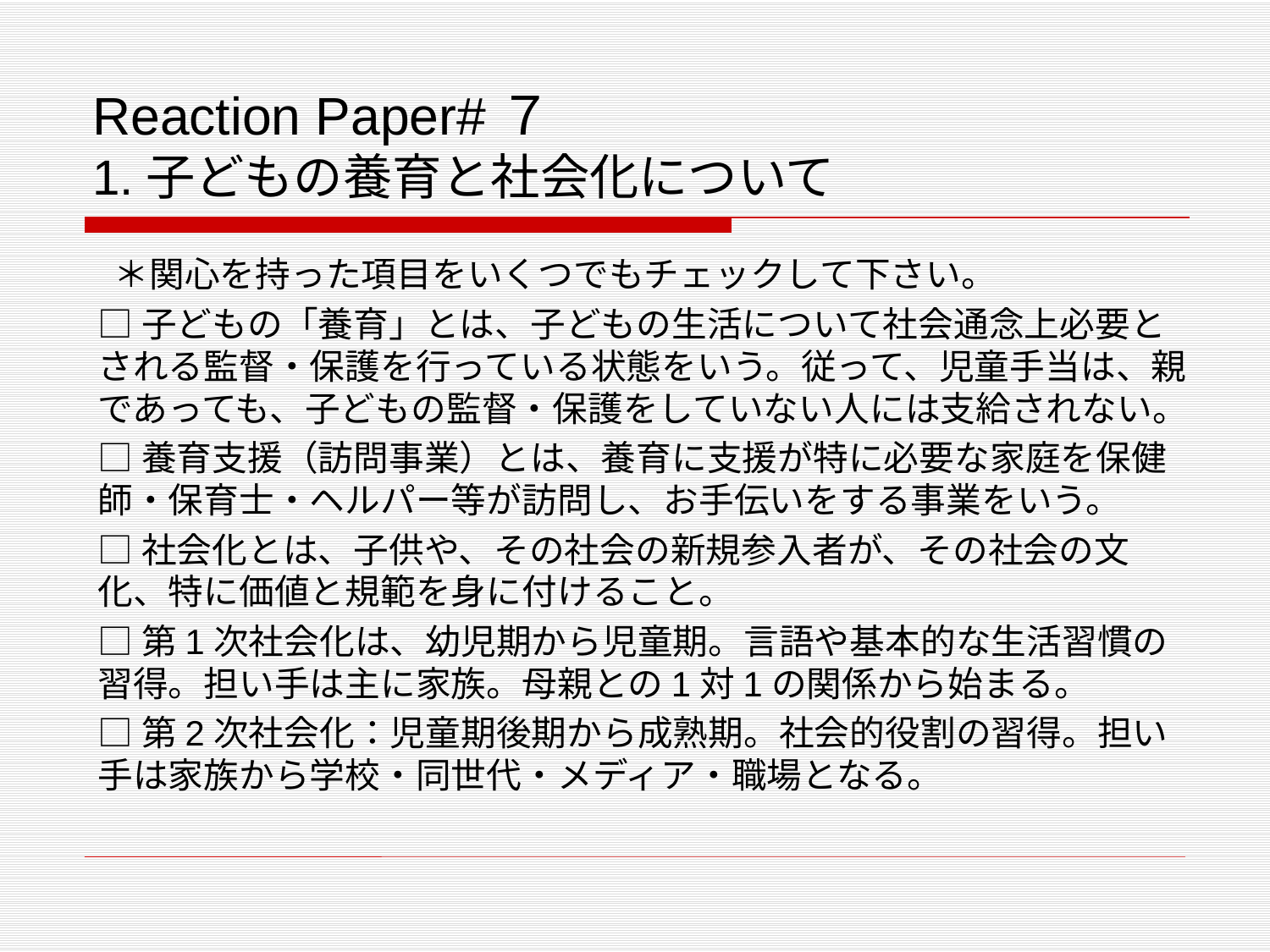

# Reaction Paper#７ 1.子どもの養育と社会化について
 ＊関心を持った項目をいくつでもチェックして下さい。
□子どもの「養育」とは、子どもの生活について社会通念上必要とされる監督・保護を行っている状態をいう。従って、児童手当は、親であっても、子どもの監督・保護をしていない人には支給されない。
□養育支援（訪問事業）とは、養育に支援が特に必要な家庭を保健師・保育士・ヘルパー等が訪問し、お手伝いをする事業をいう。
□社会化とは、子供や、その社会の新規参入者が、その社会の文化、特に価値と規範を身に付けること。
□第1次社会化は、幼児期から児童期。言語や基本的な生活習慣の習得。担い手は主に家族。母親との1対1の関係から始まる。
□第2次社会化：児童期後期から成熟期。社会的役割の習得。担い手は家族から学校・同世代・メディア・職場となる。